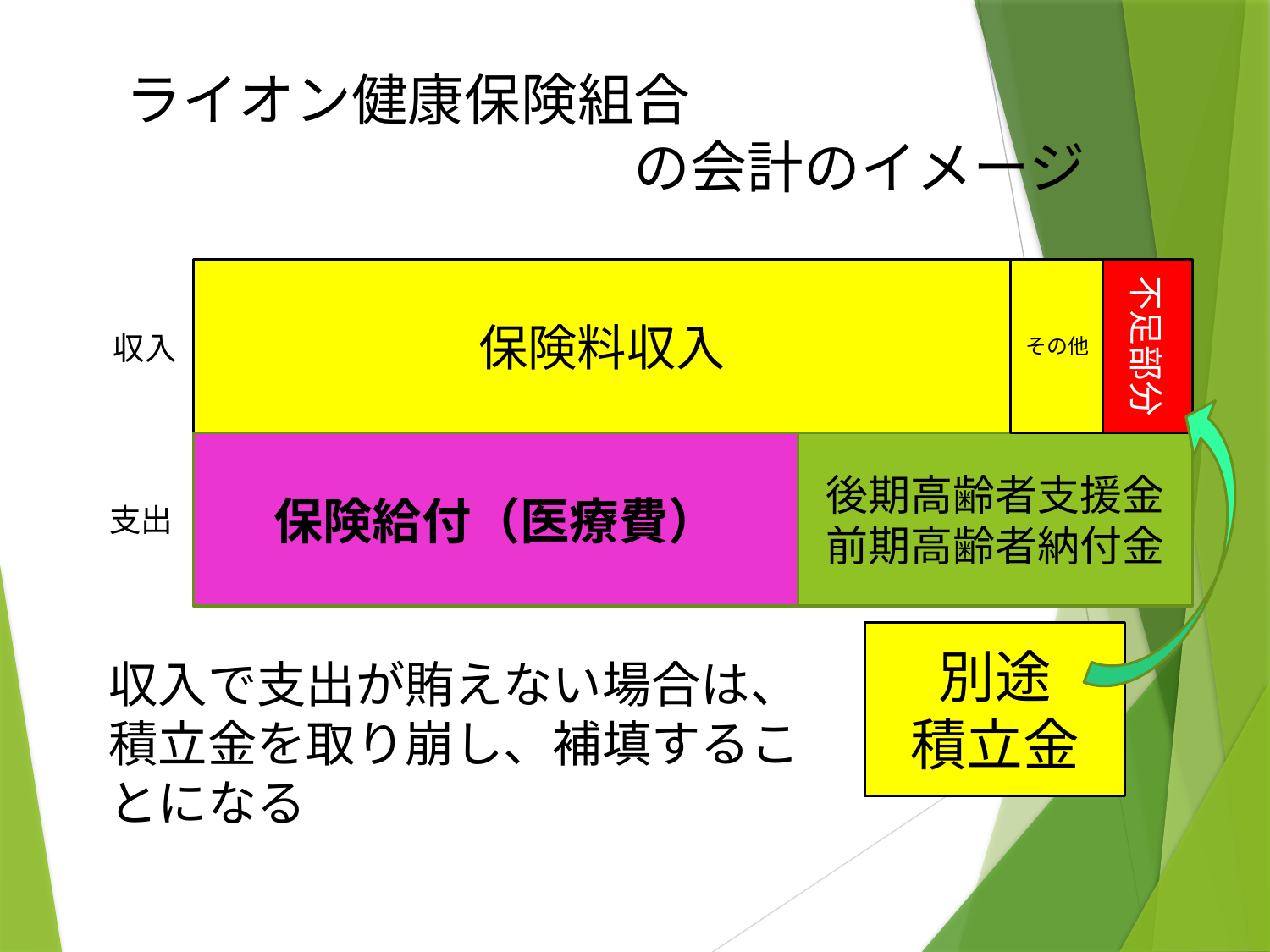

ライオン健康保険組合
　　　　　　　　　の会計のイメージ
保険料収入
その他
不足部分
収入
保険給付（医療費）
後期高齢者支援金
前期高齢者納付金
支出

別途
積立金
収入で支出が賄えない場合は、
積立金を取り崩し、補填することになる